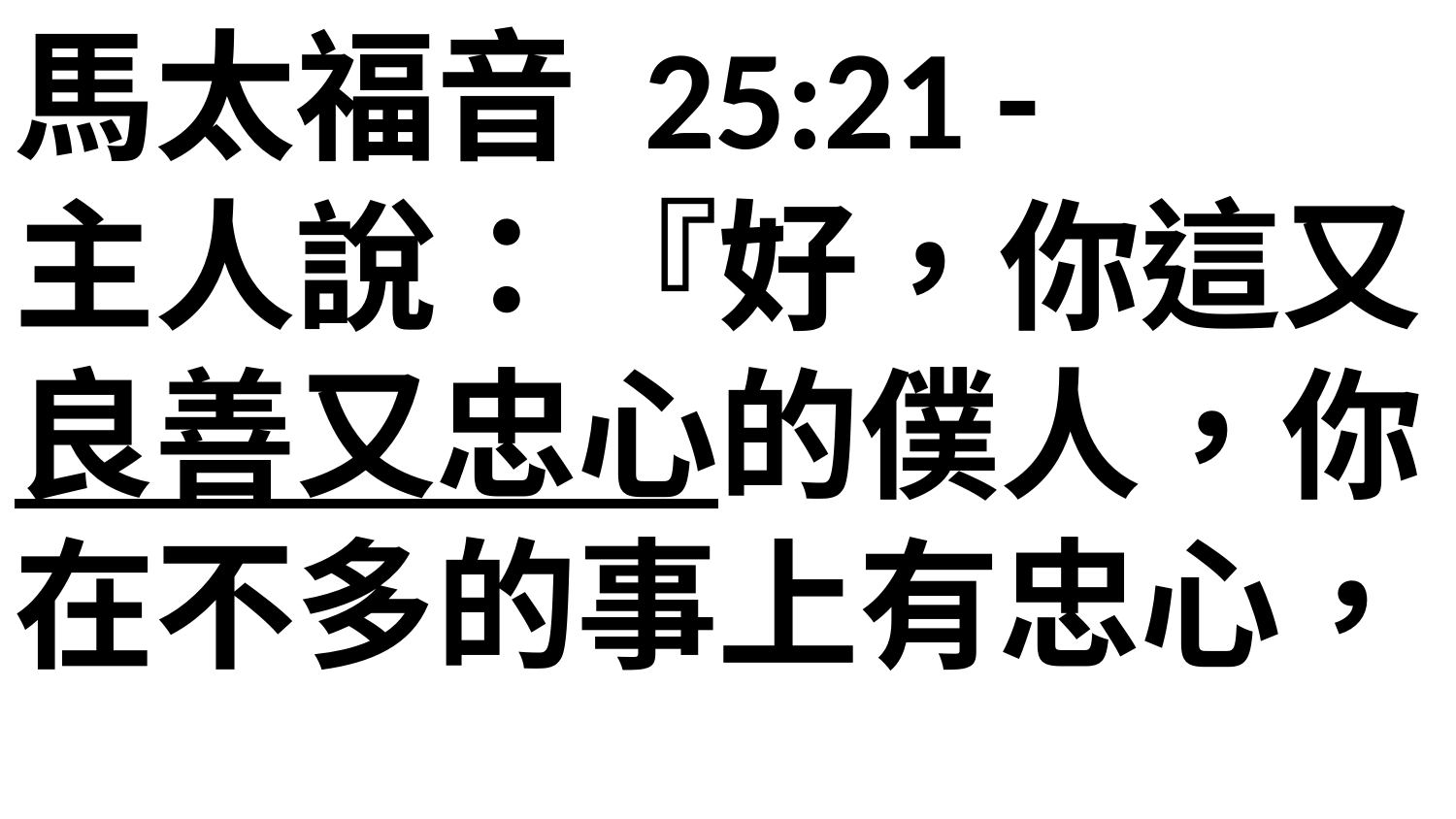

馬太福音 25:21 -
主人說：『好，你這又良善又忠心的僕人，你在不多的事上有忠心，

我要把許多事派你管理。可以進來享受你主人的快樂！』